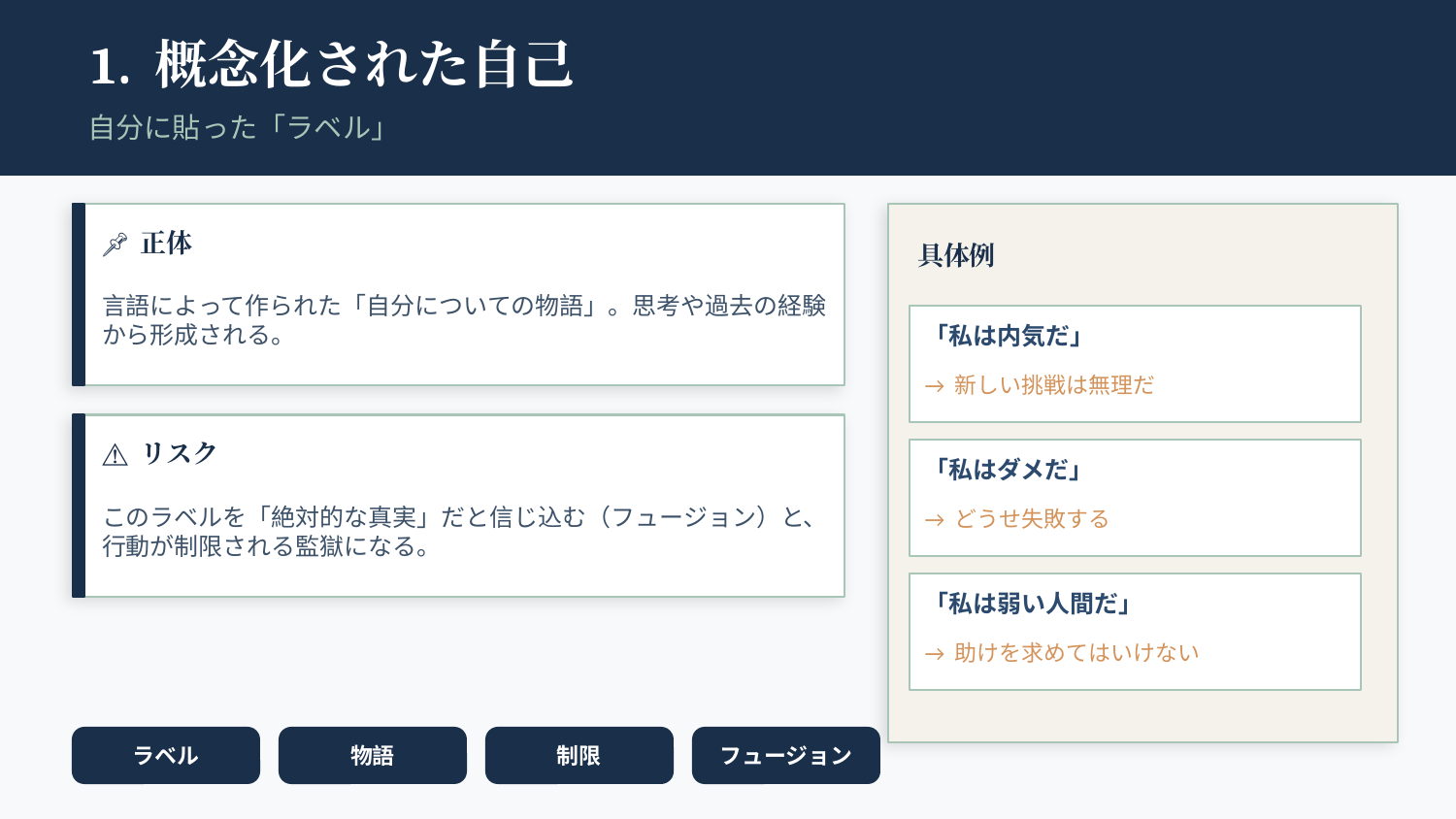

1. 概念化された自己

1
自分に貼った「ラベル」

📌 正体
具体例
言語によって作られた「自分についての物語」。思考や過去の経験から形成される。

「私は内気だ」
→ 新しい挑戦は無理だ

⚠️ リスク

「私はダメだ」
このラベルを「絶対的な真実」だと信じ込む（フュージョン）と、行動が制限される監獄になる。
→ どうせ失敗する

「私は弱い人間だ」
→ 助けを求めてはいけない

ラベル

物語

制限

フュージョン